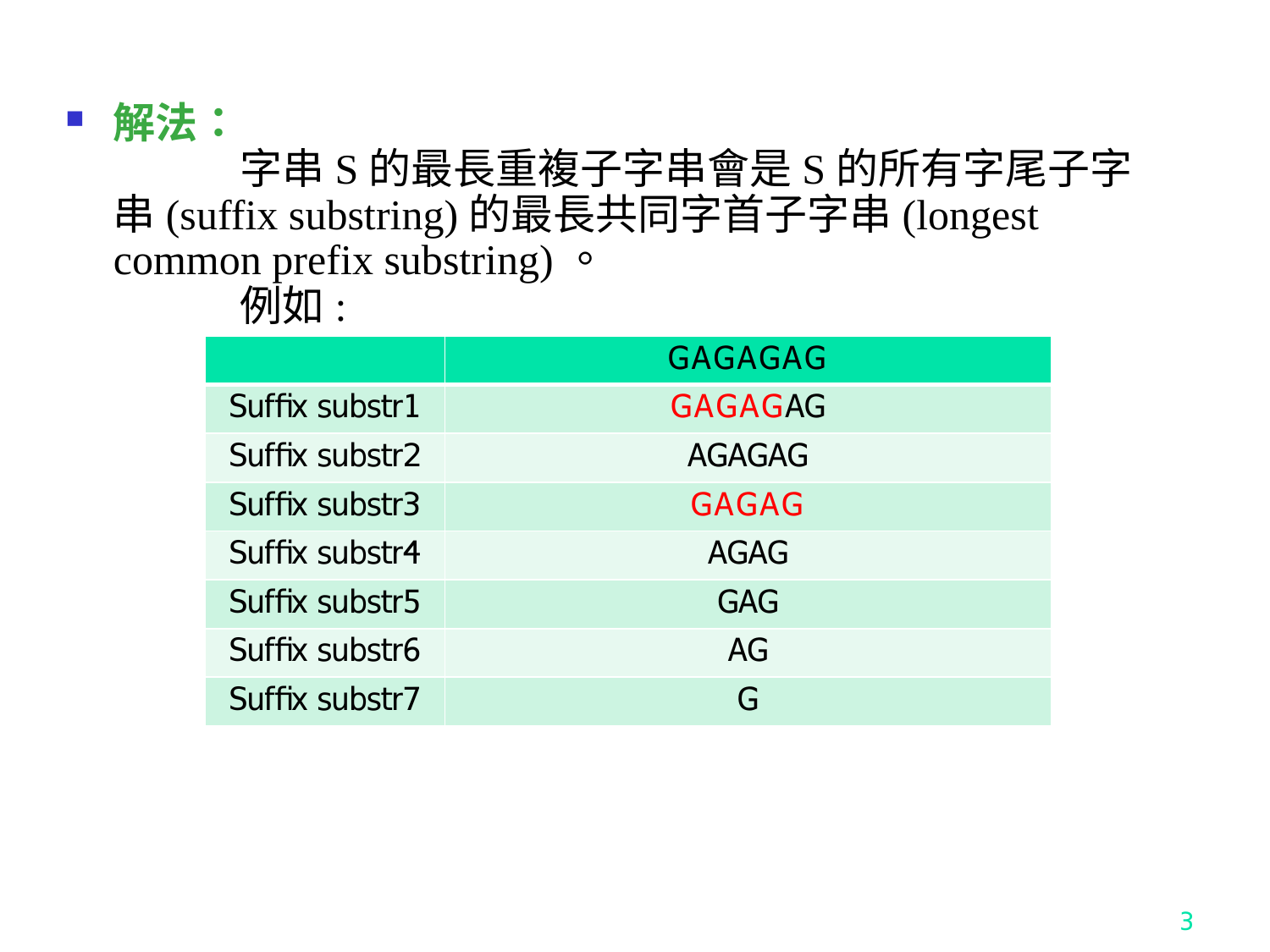

解法：
	字串S的最長重複子字串會是S的所有字尾子字串(suffix substring)的最長共同字首子字串(longest common prefix substring)。
	例如:
|  | GAGAGAG |
| --- | --- |
| Suffix substr1 | GAGAGAG |
| Suffix substr2 | AGAGAG |
| Suffix substr3 | GAGAG |
| Suffix substr4 | AGAG |
| Suffix substr5 | GAG |
| Suffix substr6 | AG |
| Suffix substr7 | G |
3